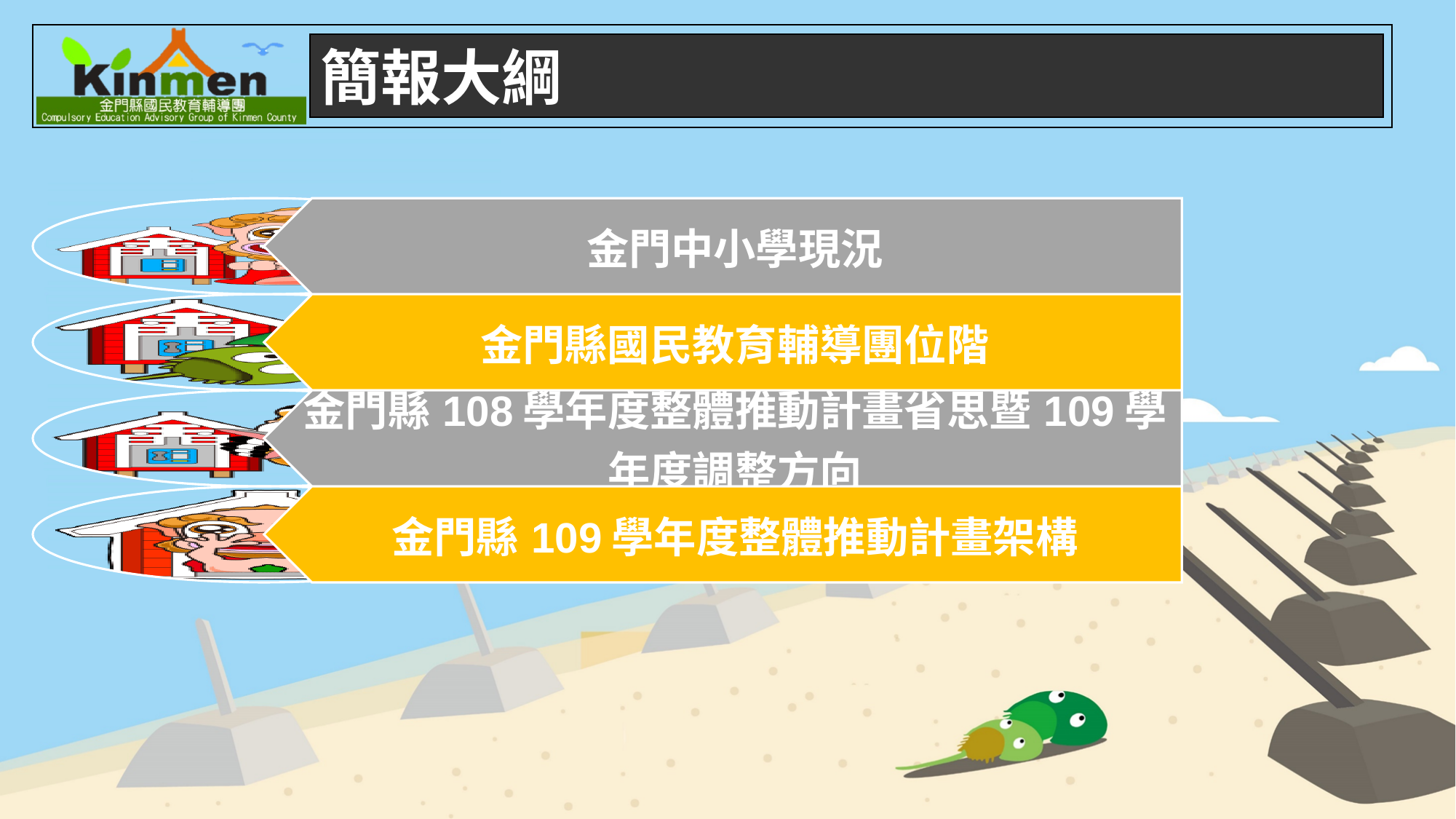

簡報大綱
金門縣國民教育輔導團位階
金門縣108學年度整體推動計畫省思暨109學年度調整方向
金門縣109學年度整體推動計畫架構
金門中小學現況